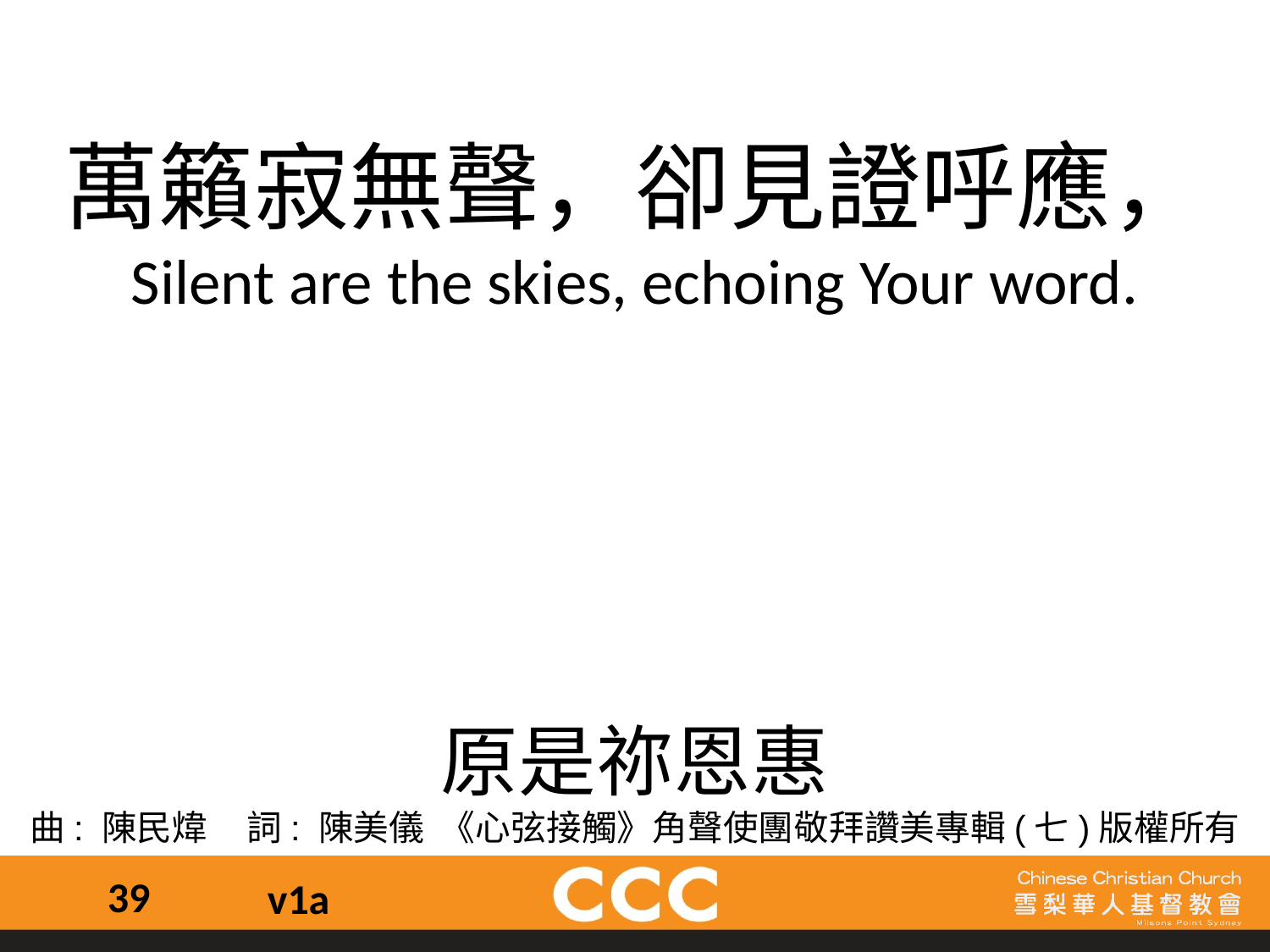

萬籟寂無聲，卻見證呼應，
Silent are the skies, echoing Your word.
原是祢恩惠
曲: 陳民煒     詞: 陳美儀  《心弦接觸》角聲使團敬拜讚美專輯(七)版權所有
39
v1a